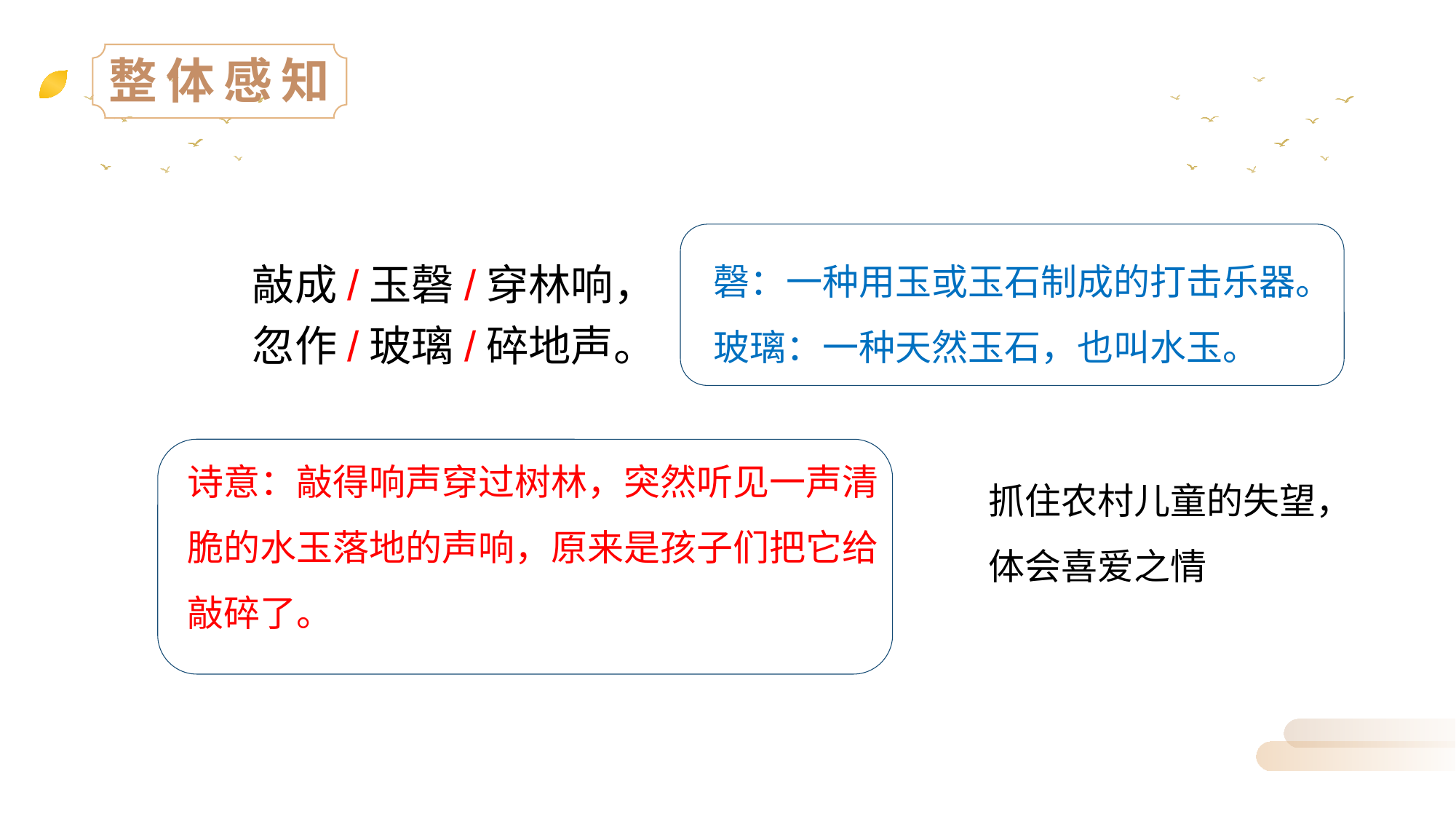

磬：一种用玉或玉石制成的打击乐器。
玻璃：一种天然玉石，也叫水玉。
敲成/玉磬/穿林响，
忽作/玻璃/碎地声。

诗意：敲得响声穿过树林，突然听见一声清脆的水玉落地的声响，原来是孩子们把它给敲碎了。

抓住农村儿童的失望，体会喜爱之情